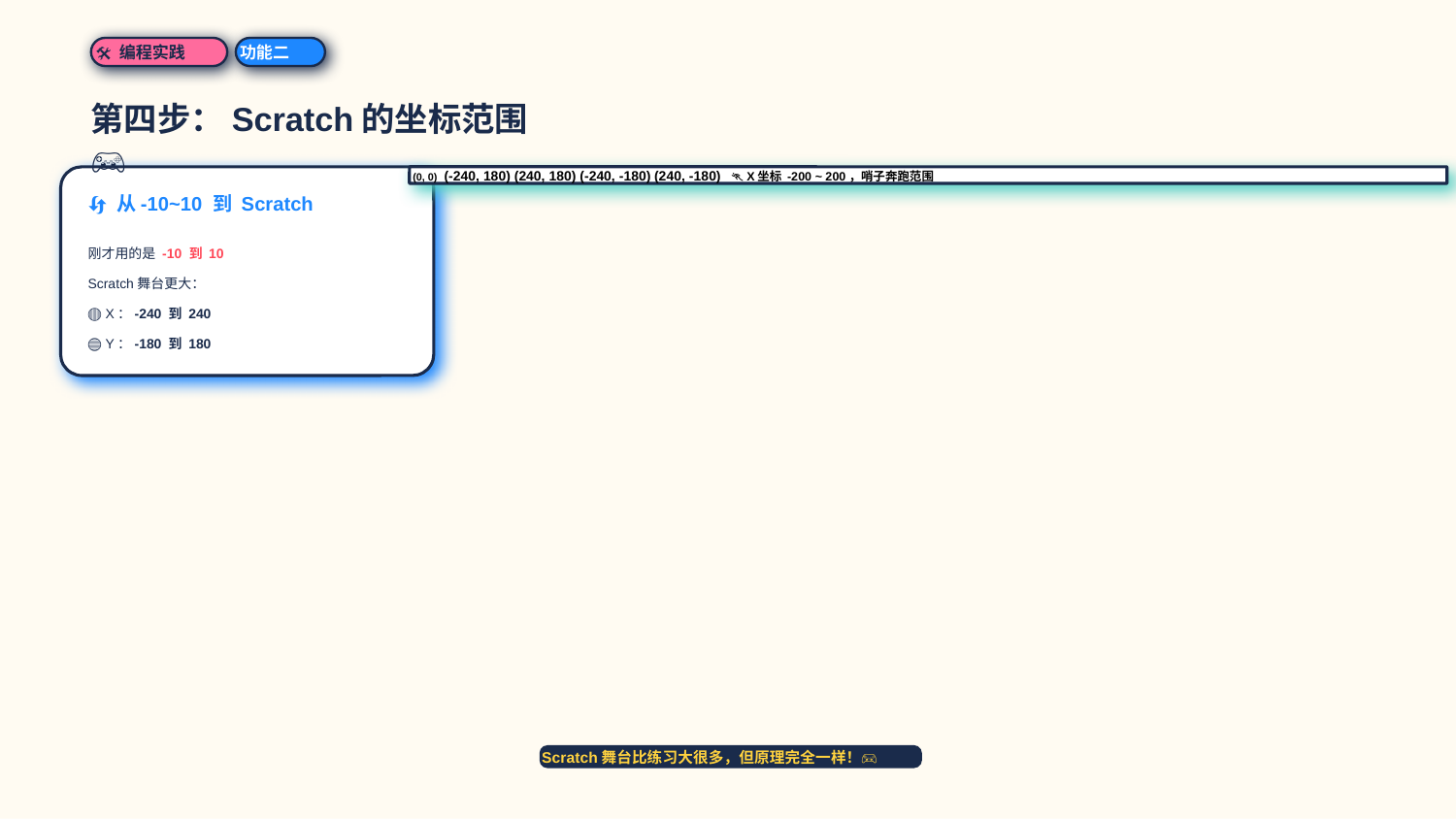

🛠 编程实践
功能二
第四步：Scratch的坐标范围 🎮

 (0, 0)  (-240, 180) (240, 180) (-240, -180) (240, -180)   🏃 X坐标 -200 ~ 200，哨子奔跑范围
🔄 从-10~10 到 Scratch
刚才用的是 -10 到 10
Scratch舞台更大：
🔴 X：-240 到 240
🔵 Y：-180 到 180
Scratch舞台比练习大很多，但原理完全一样！🎮